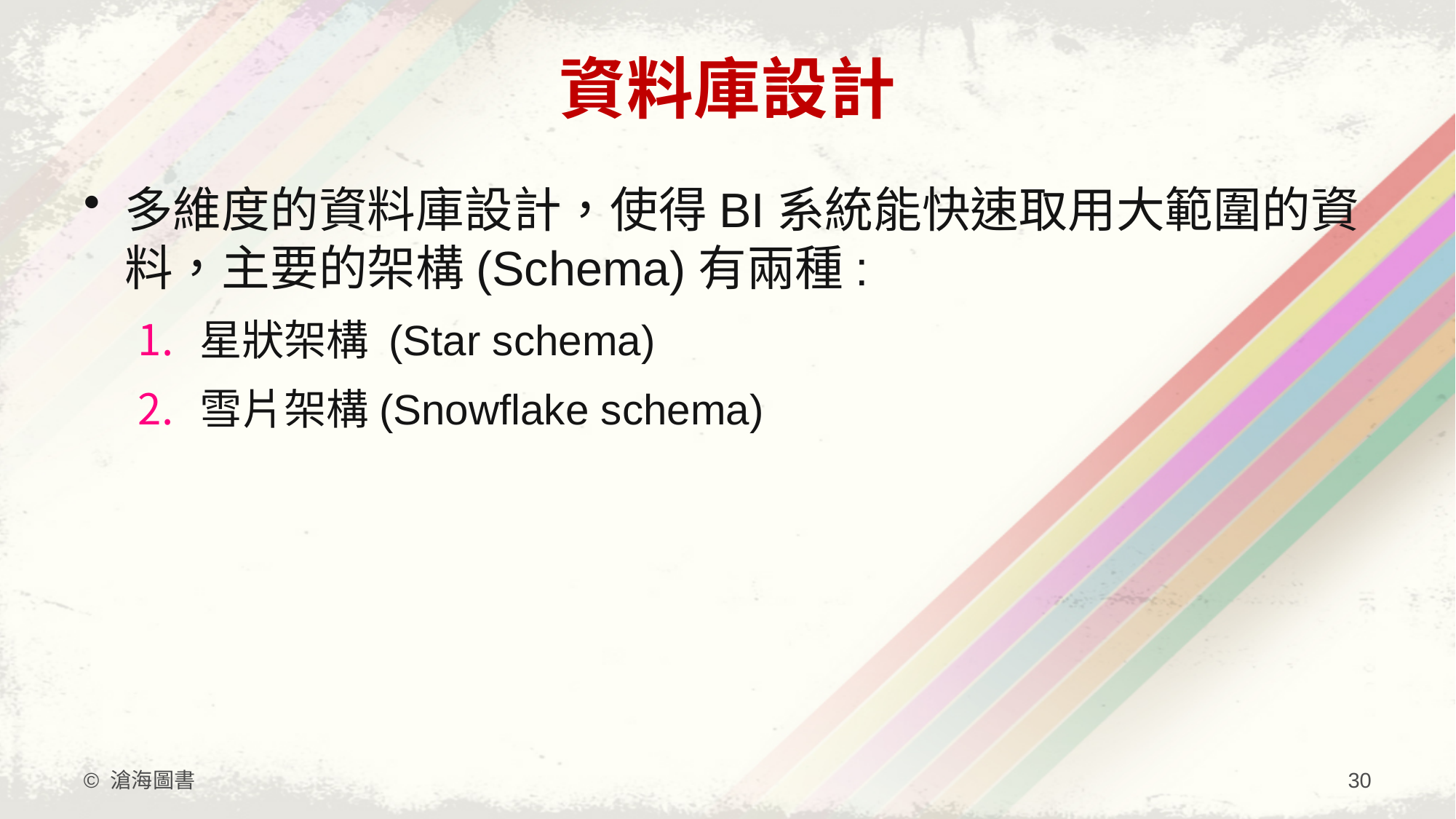

# 資料庫設計
多維度的資料庫設計，使得BI系統能快速取用大範圍的資料，主要的架構(Schema)有兩種:
星狀架構 (Star schema)
雪片架構(Snowflake schema)
© 滄海圖書

30